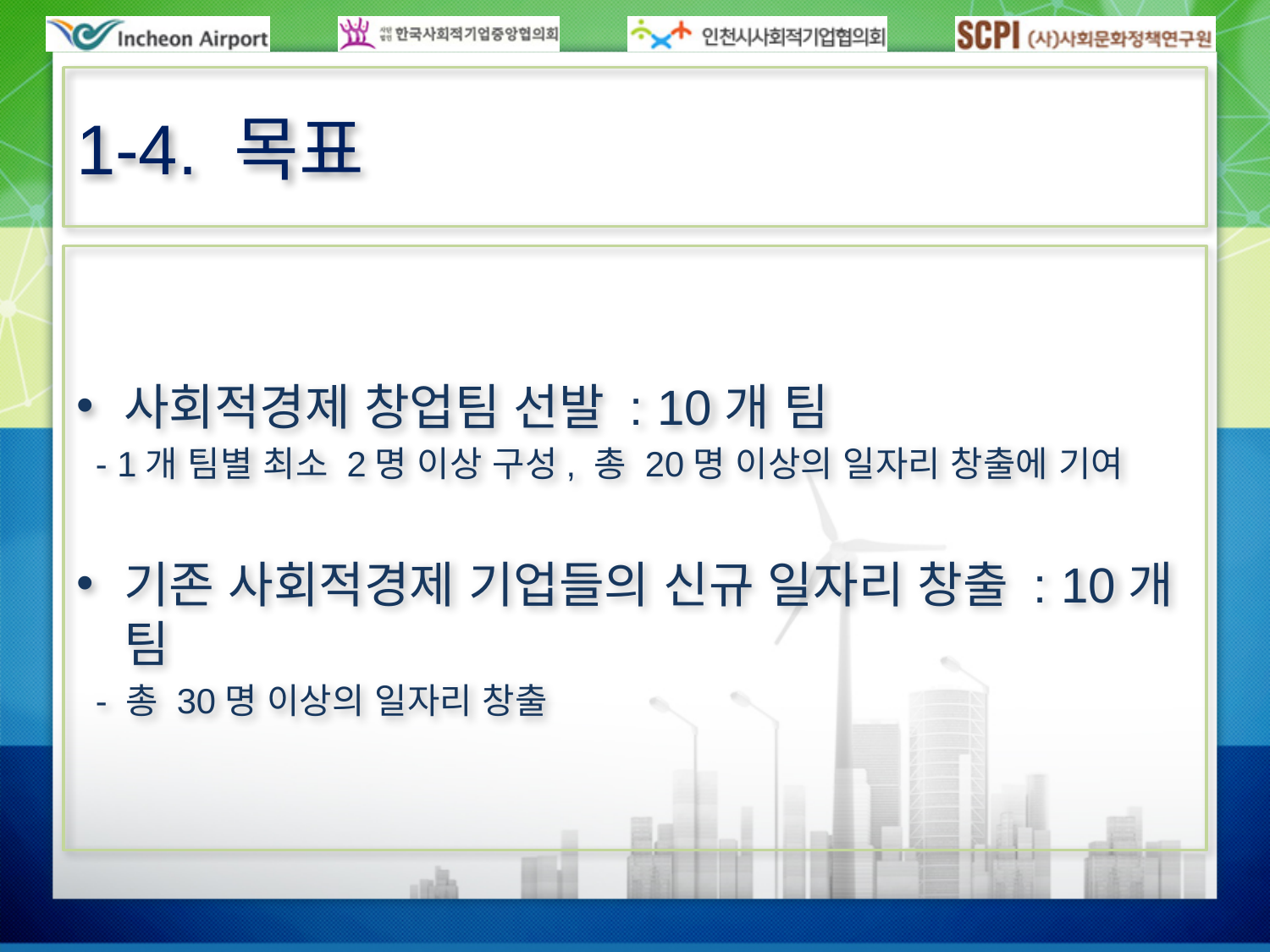

# 1-4. 목표
사회적경제 창업팀 선발 : 10개 팀
  - 1개 팀별 최소 2명 이상 구성, 총 20명 이상의 일자리 창출에 기여

기존 사회적경제 기업들의 신규 일자리 창출 : 10개 팀
  - 총 30명 이상의 일자리 창출